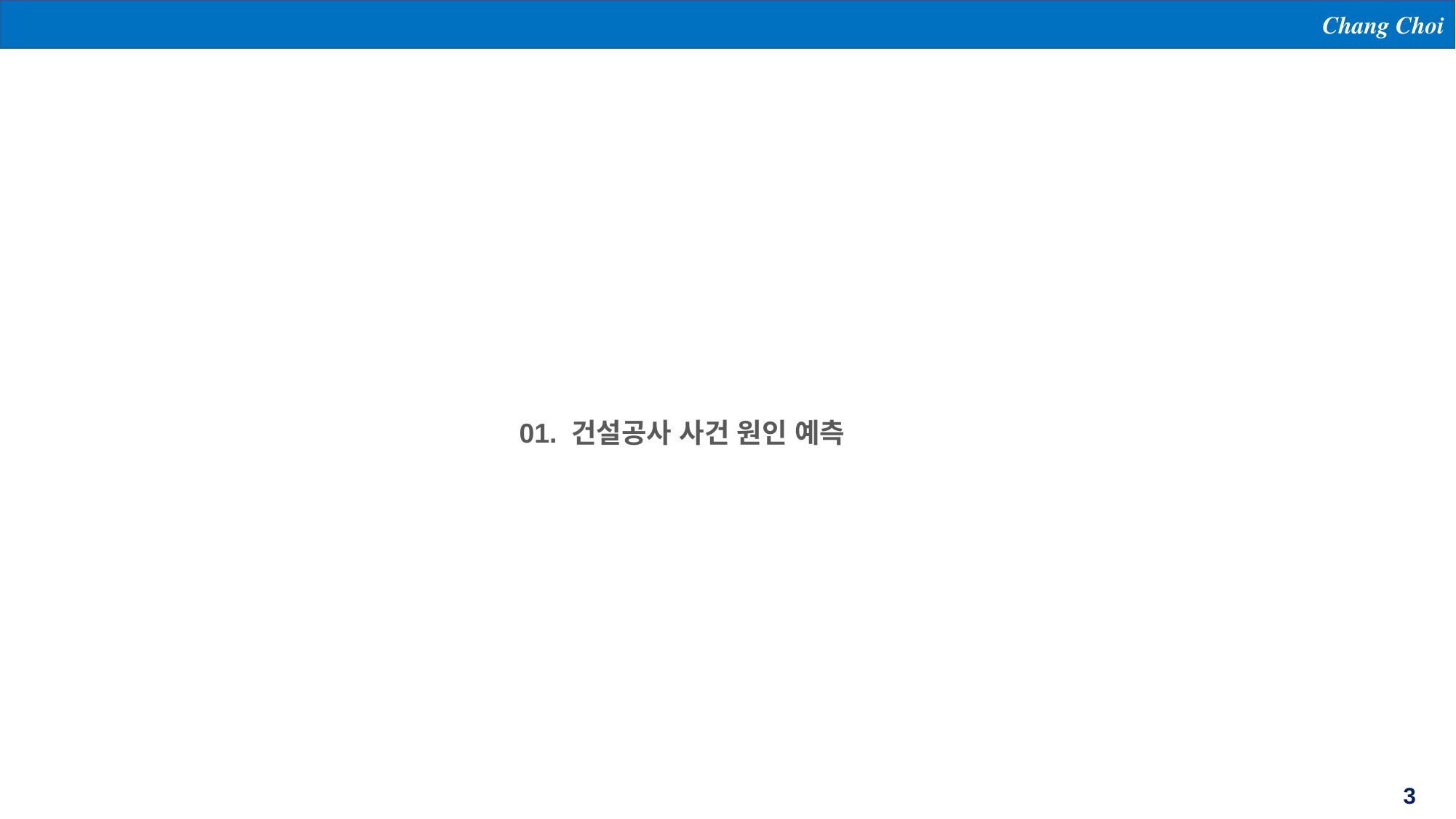

Chang Choi
01. 건설공사 사건 원인 예측